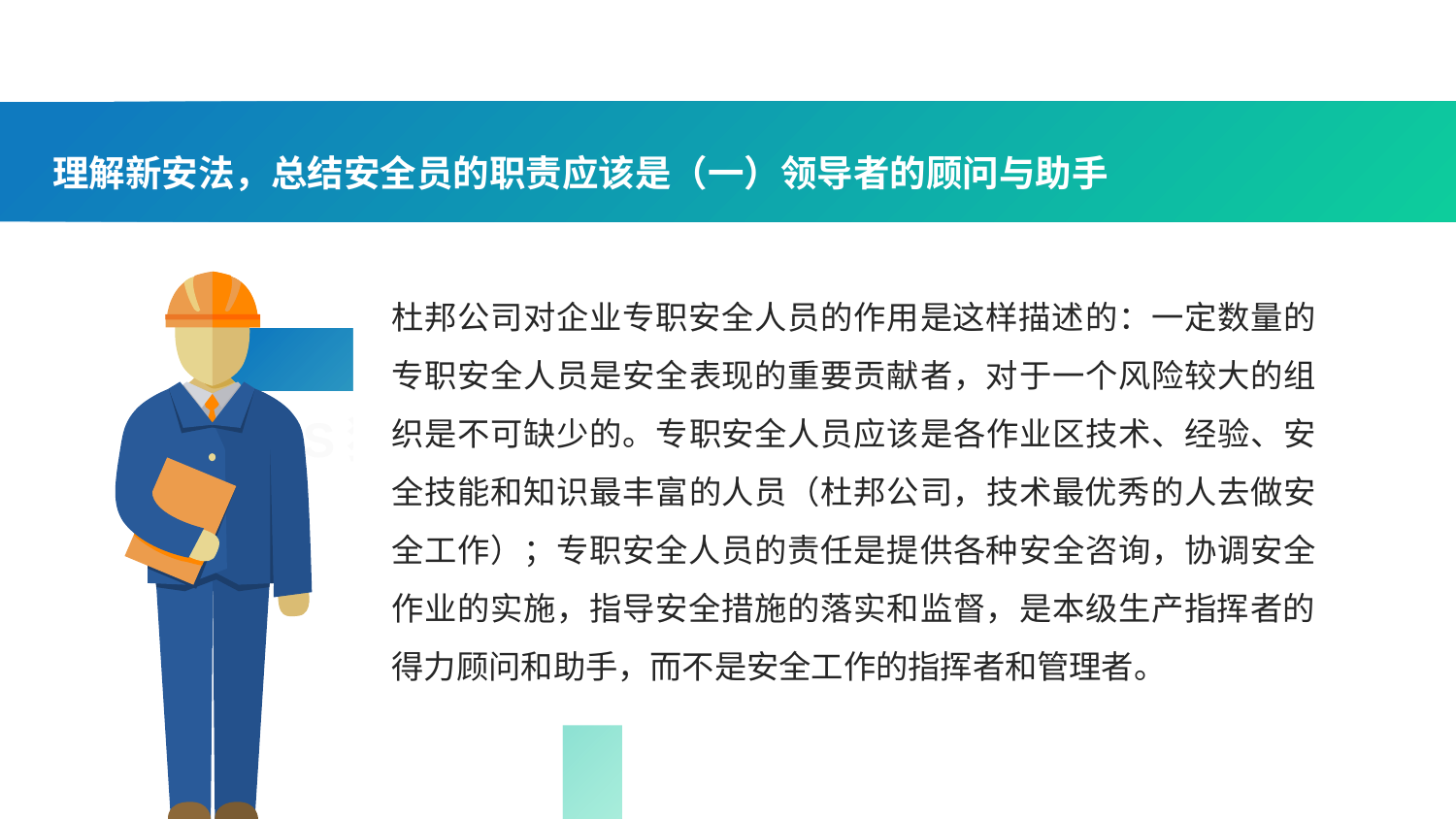

理解新安法，总结安全员的职责应该是（一）领导者的顾问与助手

杜邦公司对企业专职安全人员的作用是这样描述的：一定数量的专职安全人员是安全表现的重要贡献者，对于一个风险较大的组织是不可缺少的。专职安全人员应该是各作业区技术、经验、安全技能和知识最丰富的人员（杜邦公司，技术最优秀的人去做安全工作）；专职安全人员的责任是提供各种安全咨询，协调安全作业的实施，指导安全措施的落实和监督，是本级生产指挥者的得力顾问和助手，而不是安全工作的指挥者和管理者。